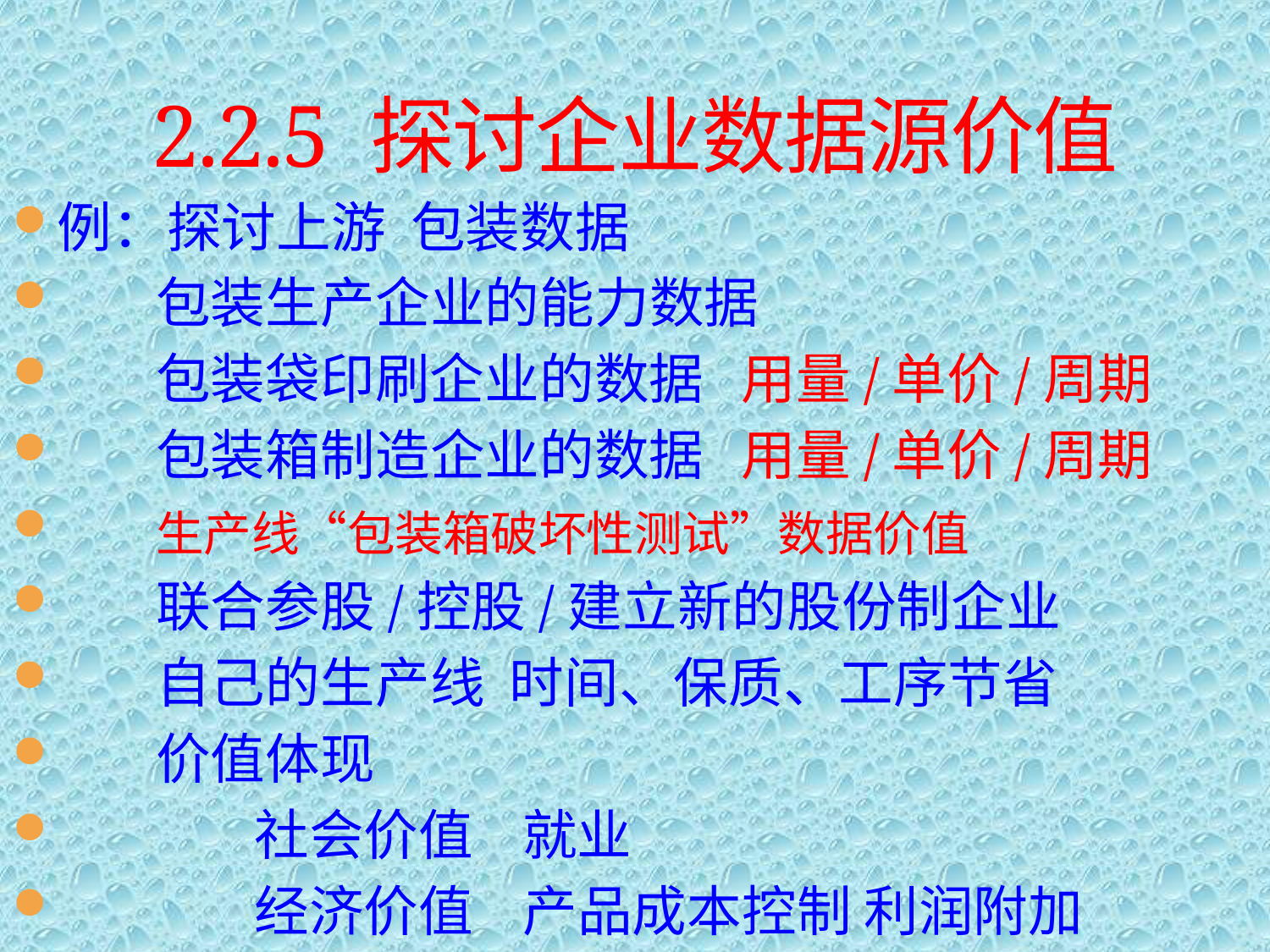

# 2.2.5 探讨企业数据源价值
例：探讨上游  包装数据
       包装生产企业的能力数据
       包装袋印刷企业的数据   用量/单价/周期
       包装箱制造企业的数据   用量/单价/周期
       生产线“包装箱破坏性测试”数据价值
       联合参股/控股/建立新的股份制企业
       自己的生产线  时间、保质、工序节省
       价值体现
               社会价值    就业
               经济价值    产品成本控制 利润附加